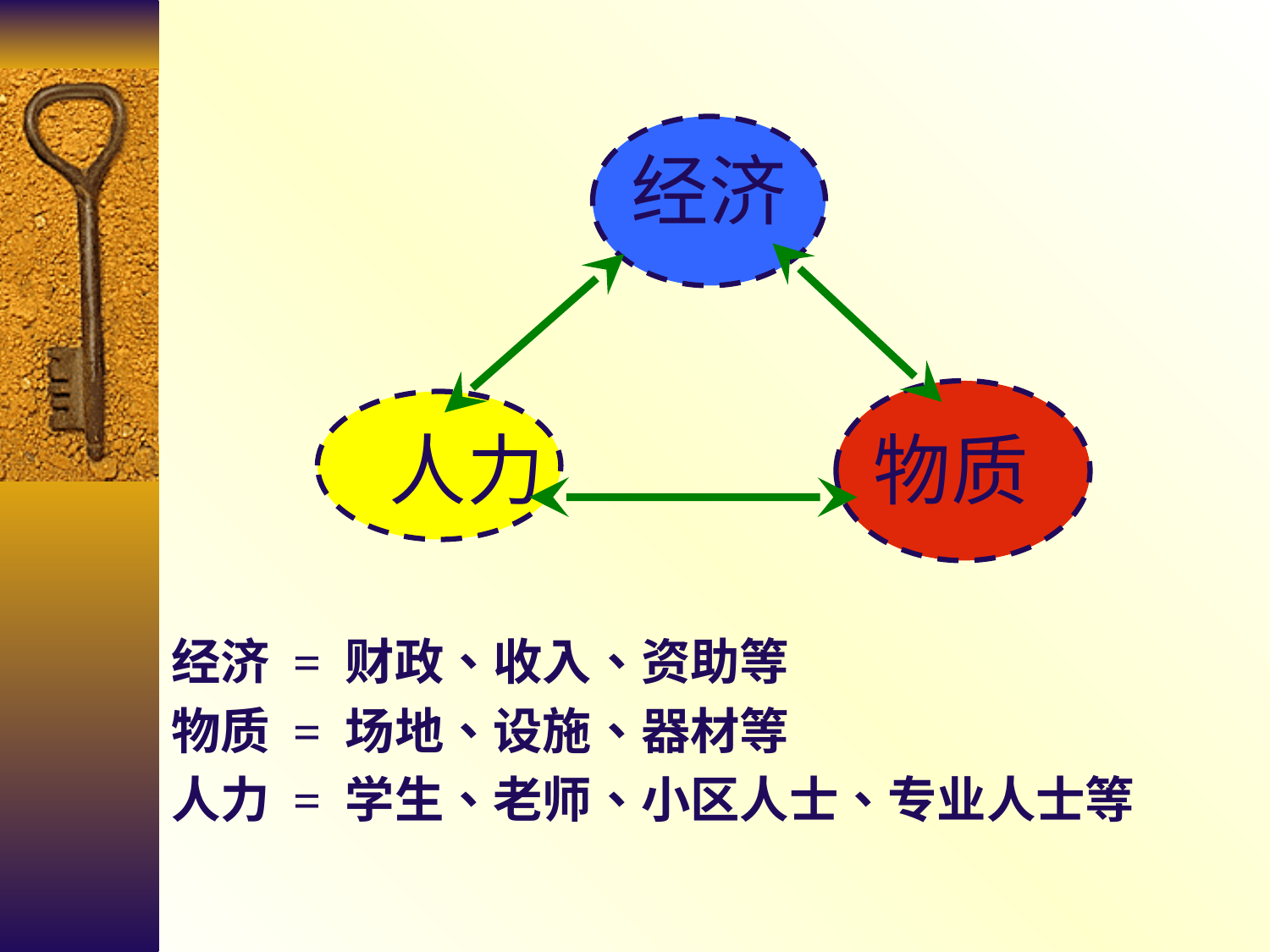

# 经济 人力                   物质

经济 = 财政、收入、资助等
物质 = 场地、设施、器材等
人力 = 学生、老师、小区人士、专业人士等